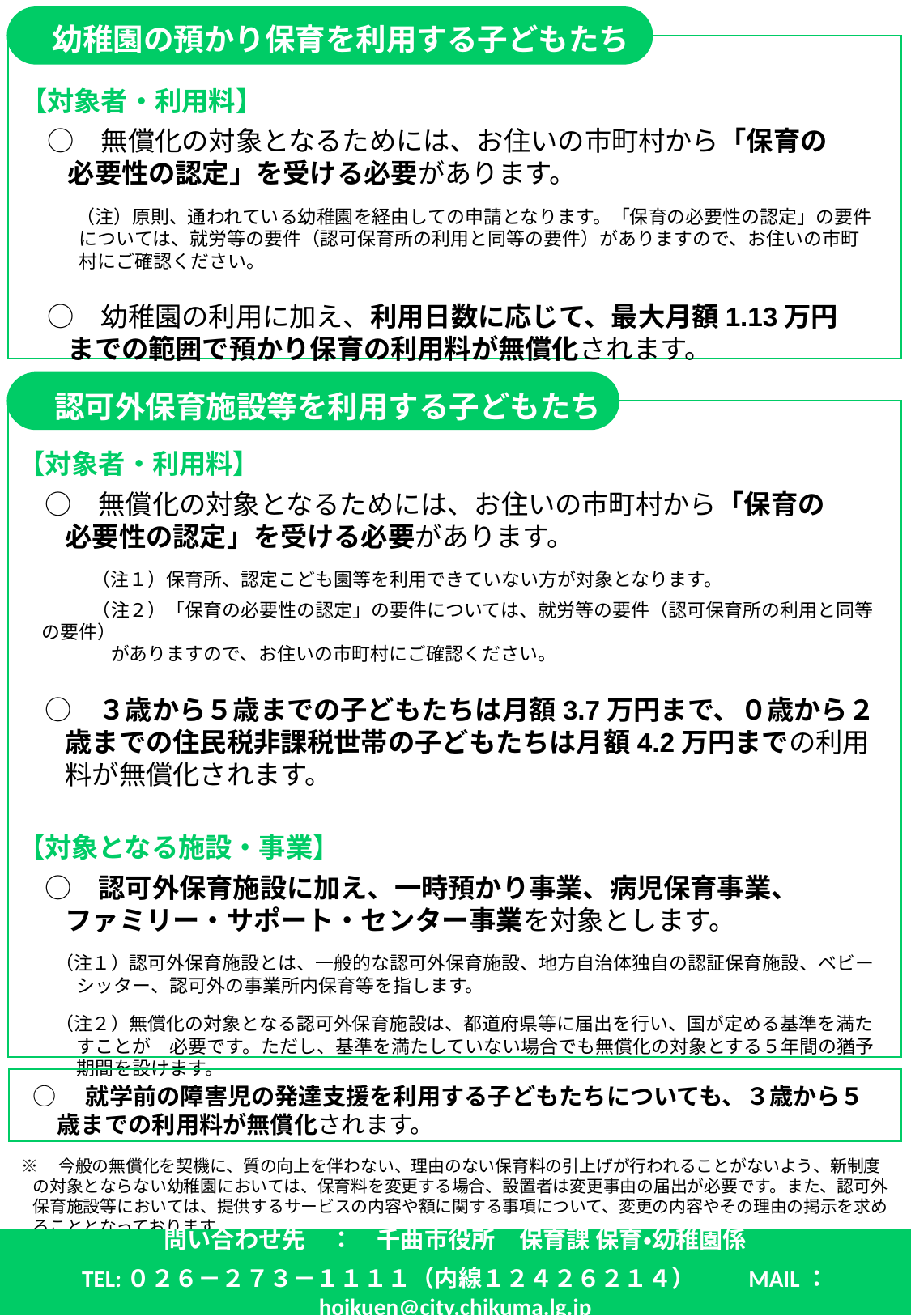

幼稚園の預かり保育を利用する子どもたち

【対象者・利用料】

　○　無償化の対象となるためには、お住いの市町村から「保育の　必要性の認定」を受ける必要があります。

　　　（注）原則、通われている幼稚園を経由しての申請となります。「保育の必要性の認定」の要件については、就労等の要件（認可保育所の利用と同等の要件）がありますので、お住いの市町村にご確認ください。

　○　幼稚園の利用に加え、利用日数に応じて、最大月額1.13万円　までの範囲で預かり保育の利用料が無償化されます。

認可外保育施設等を利用する子どもたち

【対象者・利用料】

　○　無償化の対象となるためには、お住いの市町村から「保育の　必要性の認定」を受ける必要があります。

　　　　（注１）保育所、認定こども園等を利用できていない方が対象となります。

　　　　（注２）「保育の必要性の認定」の要件については、就労等の要件（認可保育所の利用と同等の要件）
　　　　　がありますので、お住いの市町村にご確認ください。

　○　３歳から５歳までの子どもたちは月額3.7万円まで、０歳から２歳までの住民税非課税世帯の子どもたちは月額4.2万円までの利用料が無償化されます。

【対象となる施設・事業】

　○　認可外保育施設に加え、一時預かり事業、病児保育事業、　ファミリー・サポート・センター事業を対象とします。

　　（注１）認可外保育施設とは、一般的な認可外保育施設、地方自治体独自の認証保育施設、ベビーシッター、認可外の事業所内保育等を指します。

　　（注２）無償化の対象となる認可外保育施設は、都道府県等に届出を行い、国が定める基準を満たすことが　必要です。ただし、基準を満たしていない場合でも無償化の対象とする５年間の猶予期間を設けます。

○　就学前の障害児の発達支援を利用する子どもたちについても、３歳から５歳までの利用料が無償化されます。
※　今般の無償化を契機に、質の向上を伴わない、理由のない保育料の引上げが行われることがないよう、新制度の対象とならない幼稚園においては、保育料を変更する場合、設置者は変更事由の届出が必要です。また、認可外保育施設等においては、提供するサービスの内容や額に関する事項について、変更の内容やその理由の掲示を求めることとなっております。
問い合わせ先　：　千曲市役所　保育課 保育・幼稚園係

TEL:０２６－２７３－１１１１（内線１２４２６２１４）　　MAIL： hoikuen@city.chikuma.lg.jp